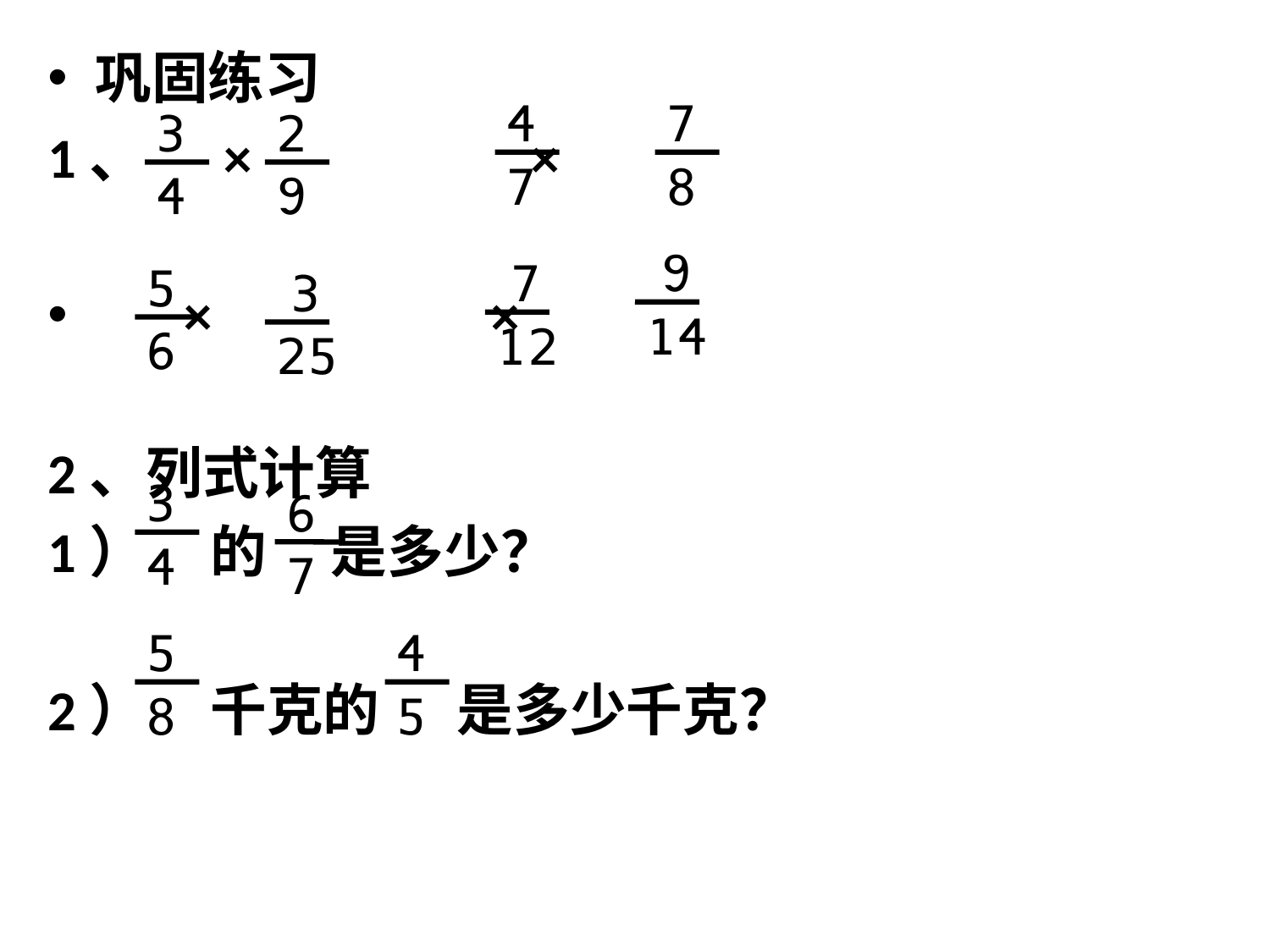

巩固练习
1、     ×                      ×

       ×                      ×

2、列式计算
1）     的     是多少？

2）     千克的      是多少千克？

4
7

7
8

3
4

2
9

 9
14

 7
12

5
6

 3
25

3
4

6
7

5
8

4
5